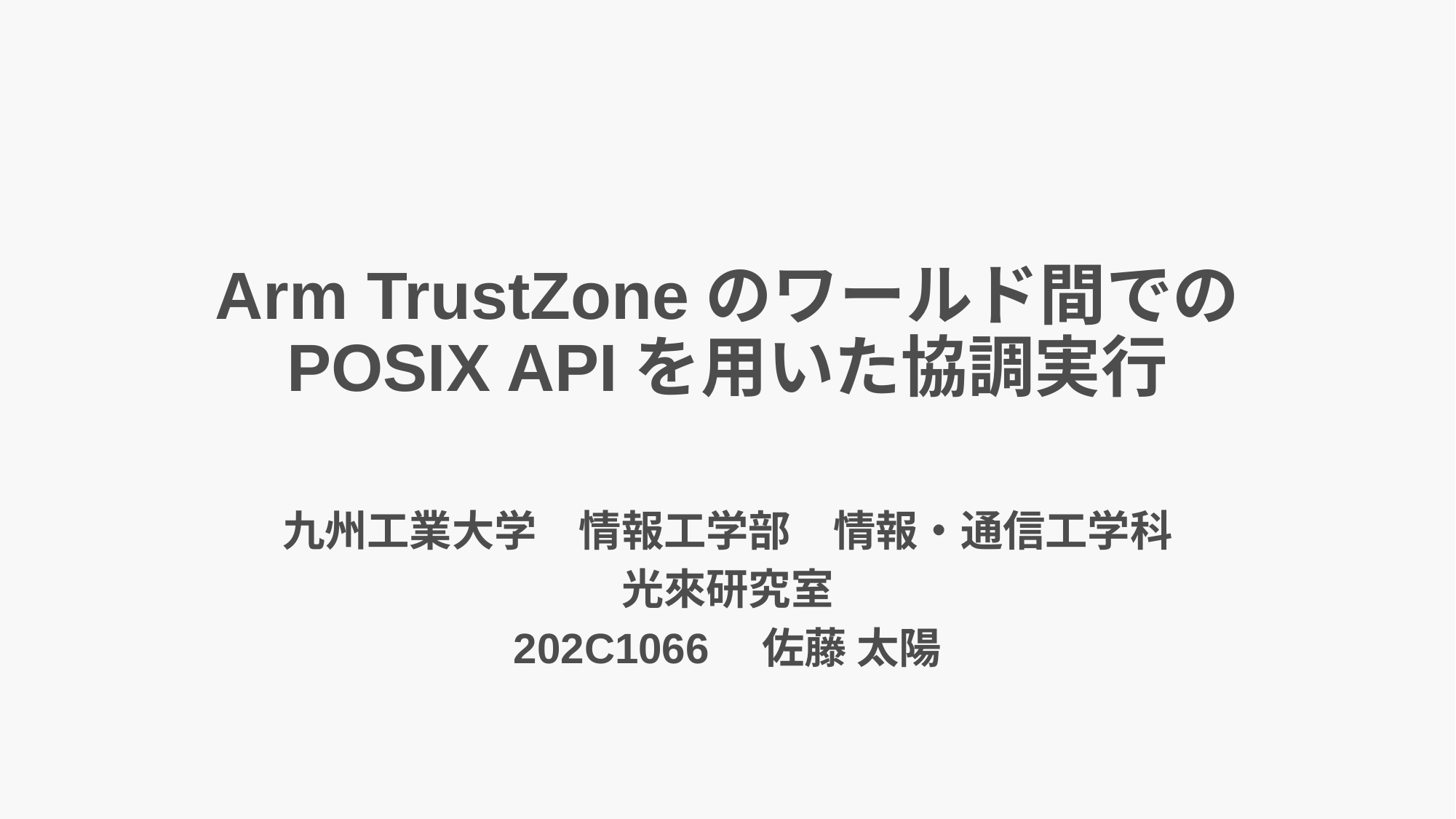

# Arm TrustZoneのワールド間での POSIX APIを用いた協調実行
九州工業大学　情報工学部　情報・通信工学科
光來研究室
202C1066　佐藤 太陽